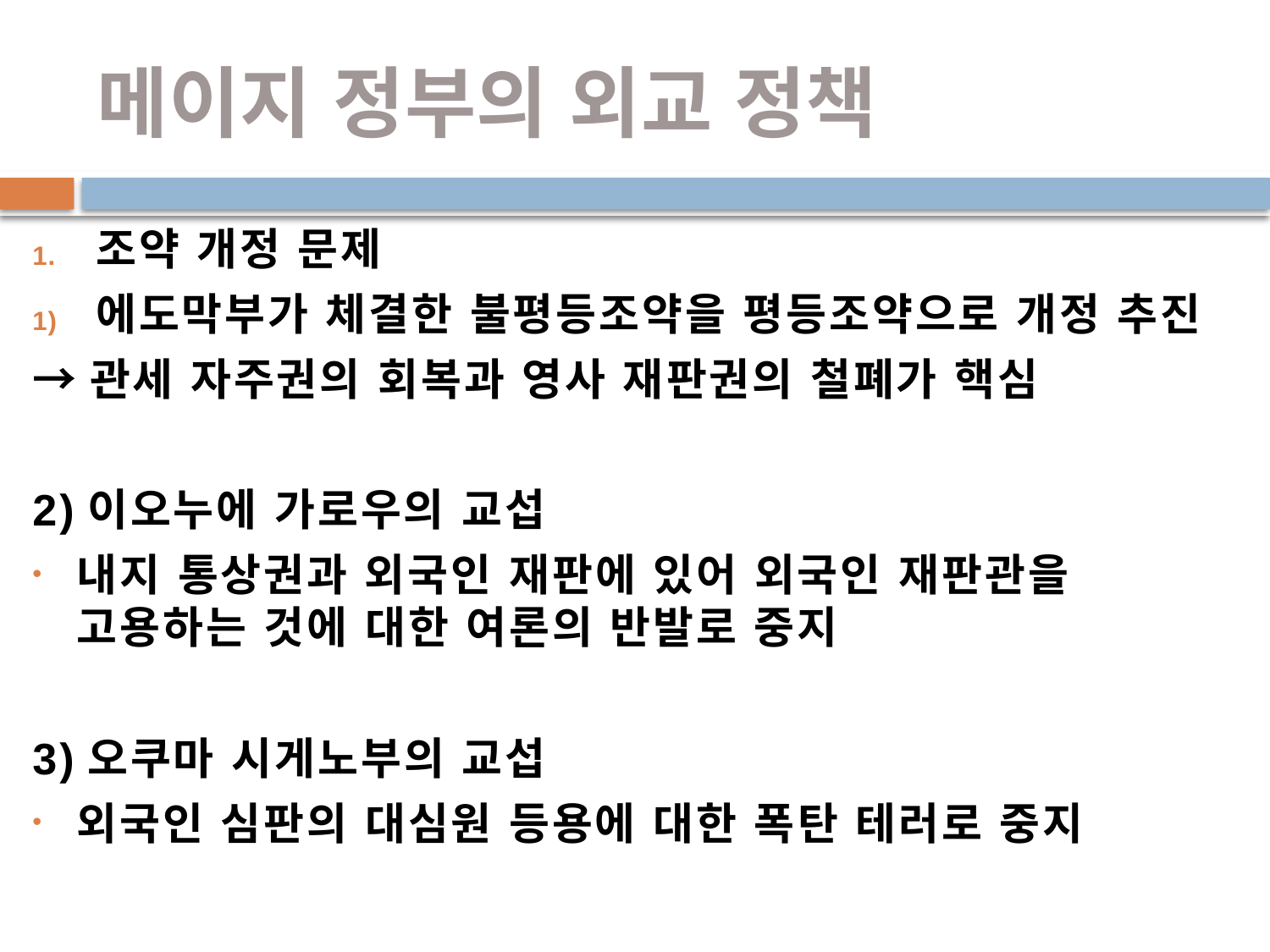

# 메이지 정부의 외교 정책
조약 개정 문제
에도막부가 체결한 불평등조약을 평등조약으로 개정 추진
→관세 자주권의 회복과 영사 재판권의 철폐가 핵심

2)이오누에 가로우의 교섭
내지 통상권과 외국인 재판에 있어 외국인 재판관을 고용하는 것에 대한 여론의 반발로 중지

3)오쿠마 시게노부의 교섭
외국인 심판의 대심원 등용에 대한 폭탄 테러로 중지